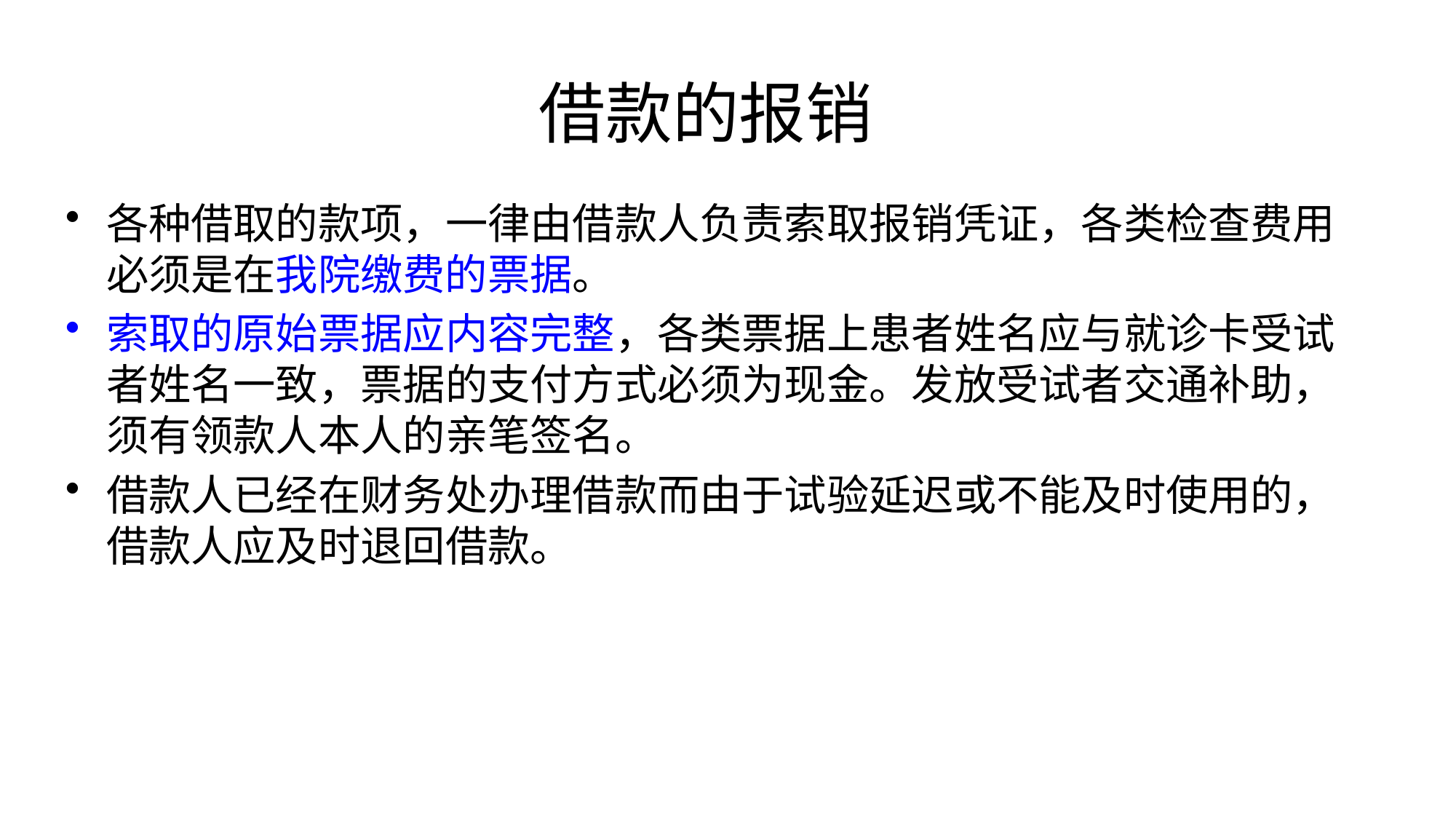

借款的报销
各种借取的款项，一律由借款人负责索取报销凭证，各类检查费用必须是在我院缴费的票据。
索取的原始票据应内容完整，各类票据上患者姓名应与就诊卡受试者姓名一致，票据的支付方式必须为现金。发放受试者交通补助，须有领款人本人的亲笔签名。
借款人已经在财务处办理借款而由于试验延迟或不能及时使用的，借款人应及时退回借款。